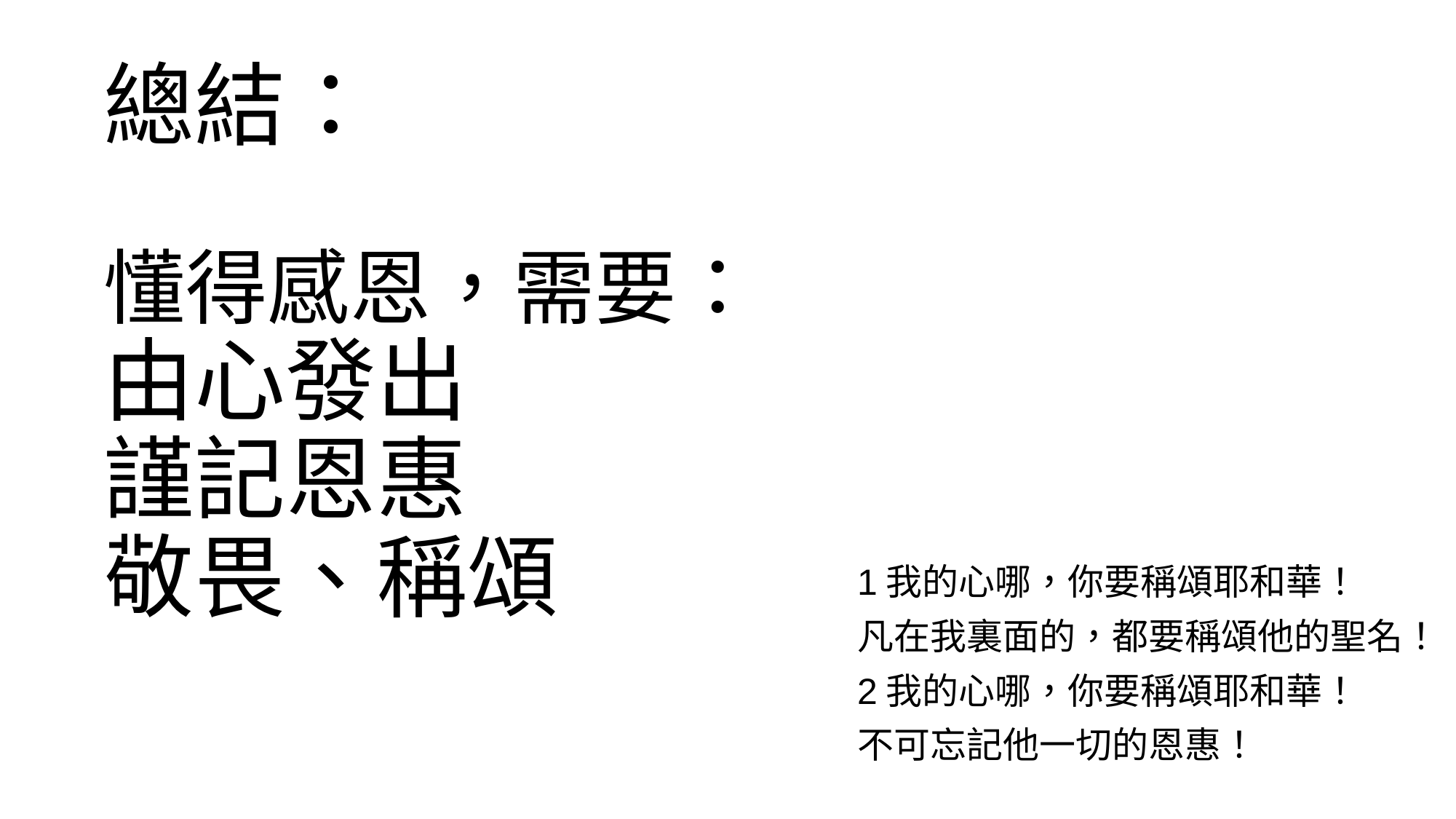

# 總結：  懂得感恩，需要：  由心發出  謹記恩惠  敬畏、稱頌
1我的心哪，你要稱頌耶和華！
凡在我裏面的，都要稱頌他的聖名！
2我的心哪，你要稱頌耶和華！
不可忘記他一切的恩惠！